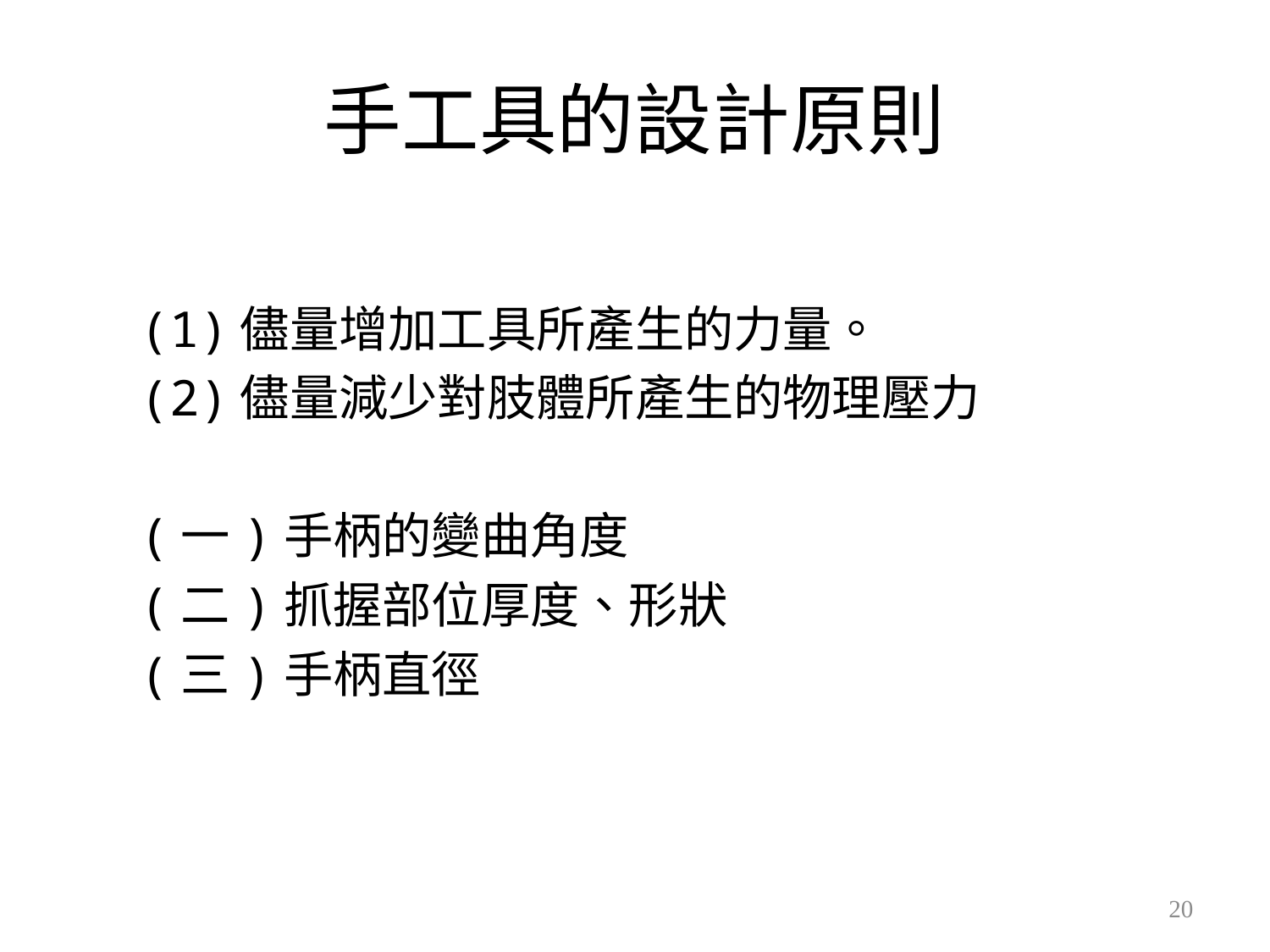

# 手工具的設計原則
手工具的設計目標為
(1)儘量增加工具所產生的力量。
(2)儘量減少對肢體所產生的物理壓力
設計原則
(一)手柄的變曲角度
(二)抓握部位厚度、形狀
(三)手柄直徑

20